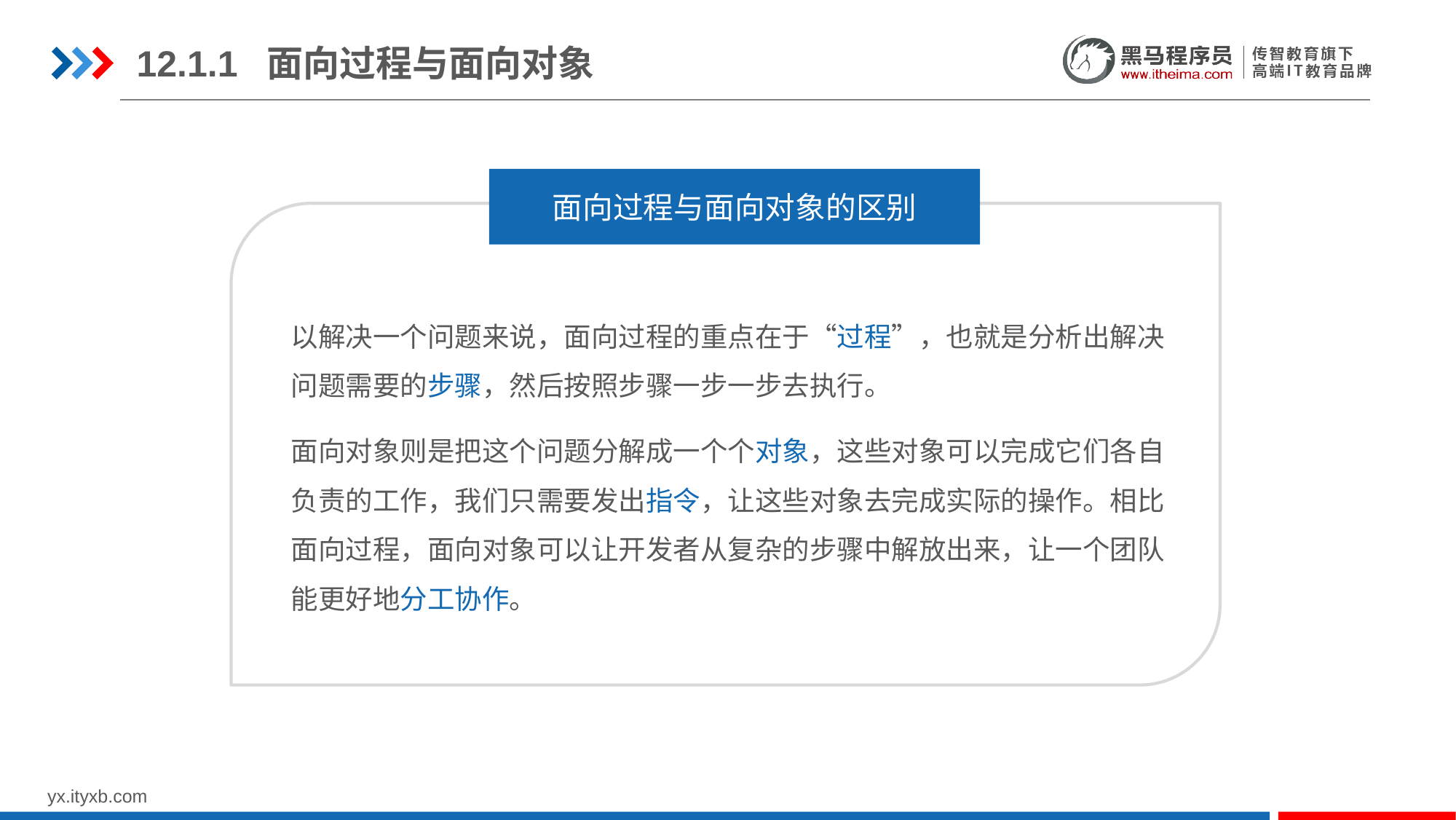

12.1.1  面向过程与面向对象
面向过程与面向对象的区别

以解决一个问题来说，面向过程的重点在于“过程”，也就是分析出解决问题需要的步骤，然后按照步骤一步一步去执行。

面向对象则是把这个问题分解成一个个对象，这些对象可以完成它们各自负责的工作，我们只需要发出指令，让这些对象去完成实际的操作。相比面向过程，面向对象可以让开发者从复杂的步骤中解放出来，让一个团队能更好地分工协作。